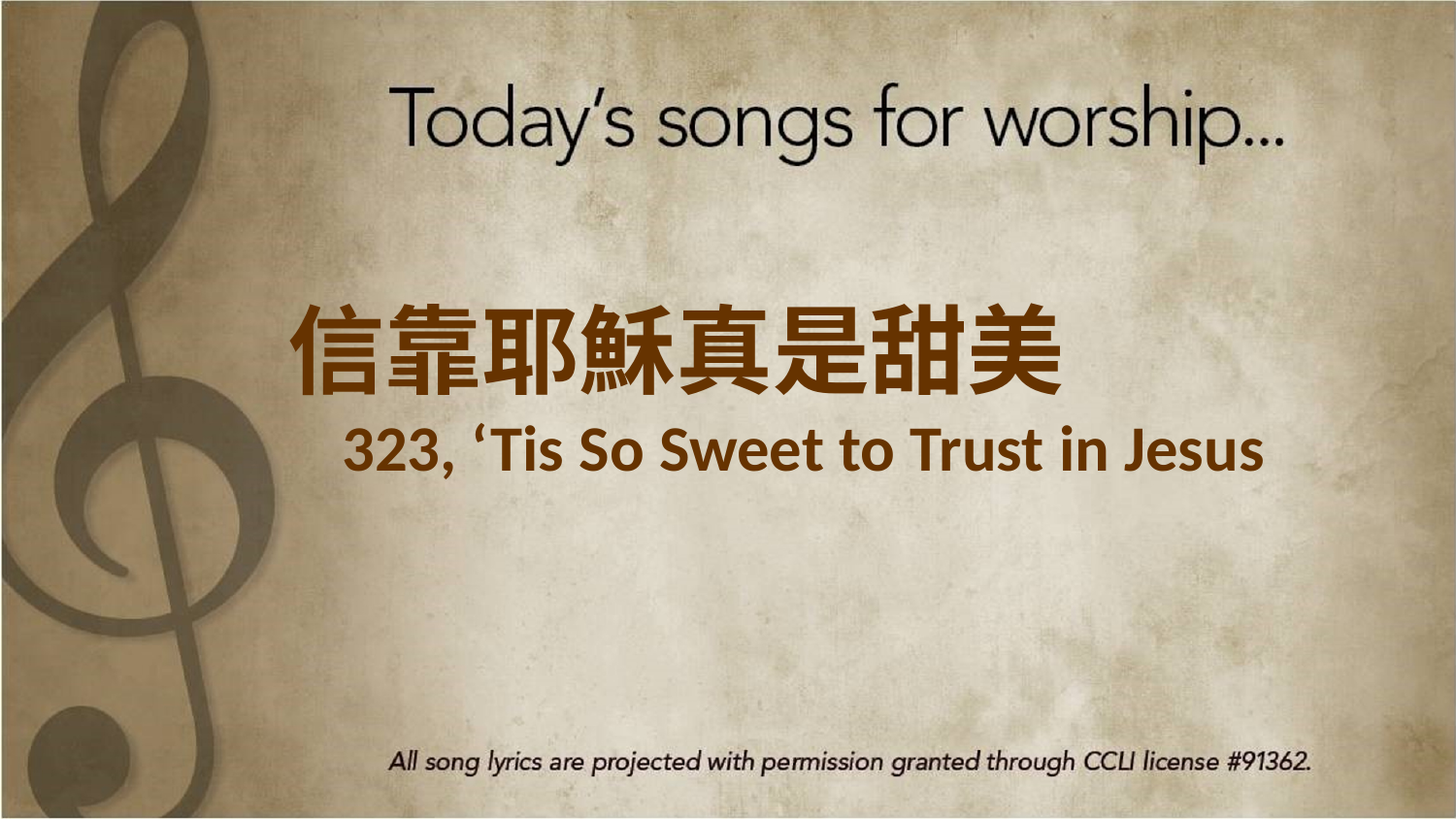

信靠耶穌真是甜美
323, ‘Tis So Sweet to Trust in Jesus